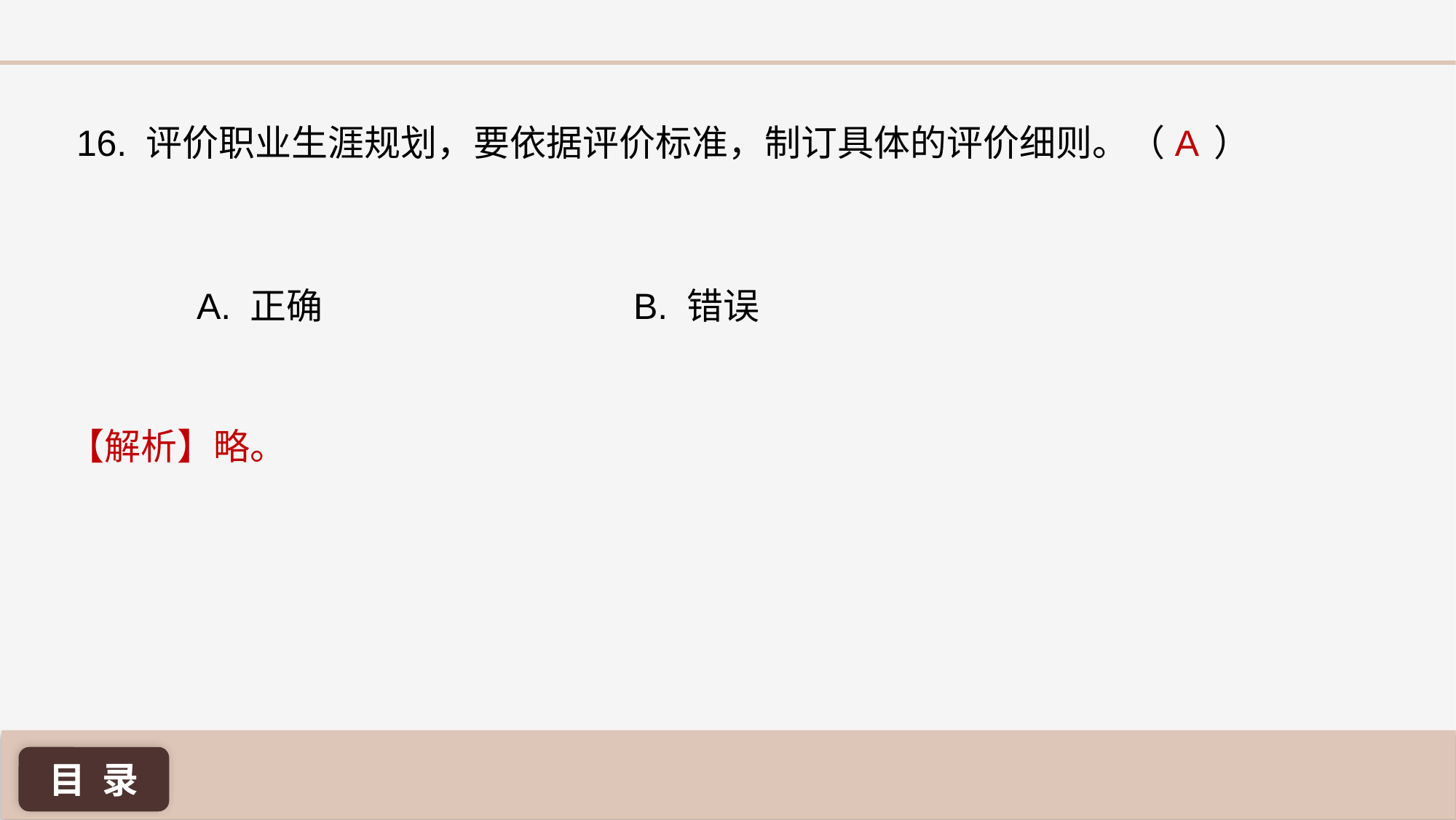

A
16. 评价职业生涯规划，要依据评价标准，制订具体的评价细则。（      ）
A. 正确 			B. 错误
【解析】略。